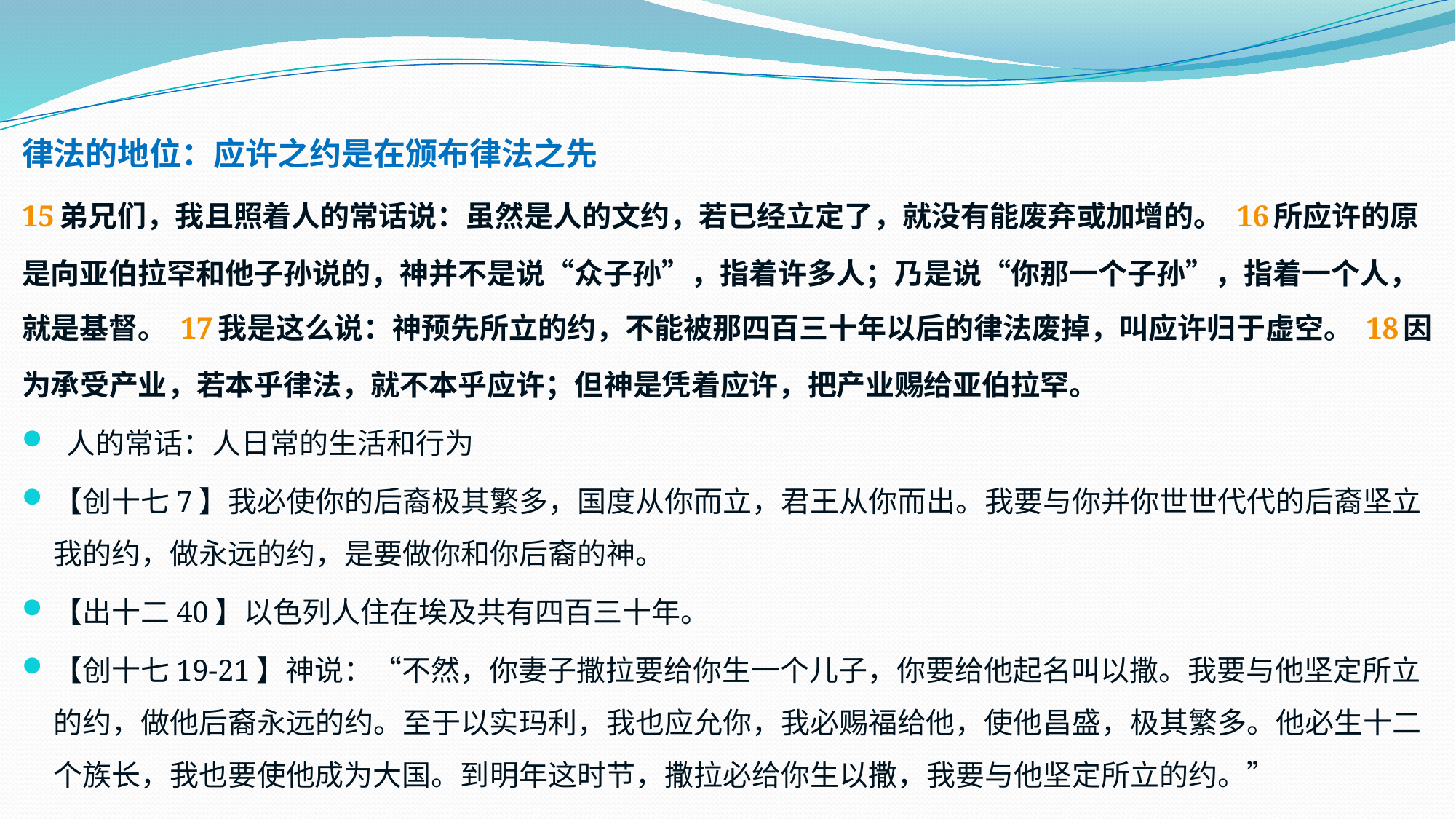

律法的地位：应许之约是在颁布律法之先
15 弟兄们，我且照着人的常话说：虽然是人的文约，若已经立定了，就没有能废弃或加增的。 16 所应许的原是向亚伯拉罕和他子孙说的，神并不是说“众子孙”，指着许多人；乃是说“你那一个子孙”，指着一个人，就是基督。 17 我是这么说：神预先所立的约，不能被那四百三十年以后的律法废掉，叫应许归于虚空。 18 因为承受产业，若本乎律法，就不本乎应许；但神是凭着应许，把产业赐给亚伯拉罕。
 人的常话：人日常的生活和行为
【创十七7】我必使你的后裔极其繁多，国度从你而立，君王从你而出。我要与你并你世世代代的后裔坚立我的约，做永远的约，是要做你和你后裔的神。
【出十二40】以色列人住在埃及共有四百三十年。
【创十七19-21】神说：“不然，你妻子撒拉要给你生一个儿子，你要给他起名叫以撒。我要与他坚定所立的约，做他后裔永远的约。至于以实玛利，我也应允你，我必赐福给他，使他昌盛，极其繁多。他必生十二个族长，我也要使他成为大国。到明年这时节，撒拉必给你生以撒，我要与他坚定所立的约。”